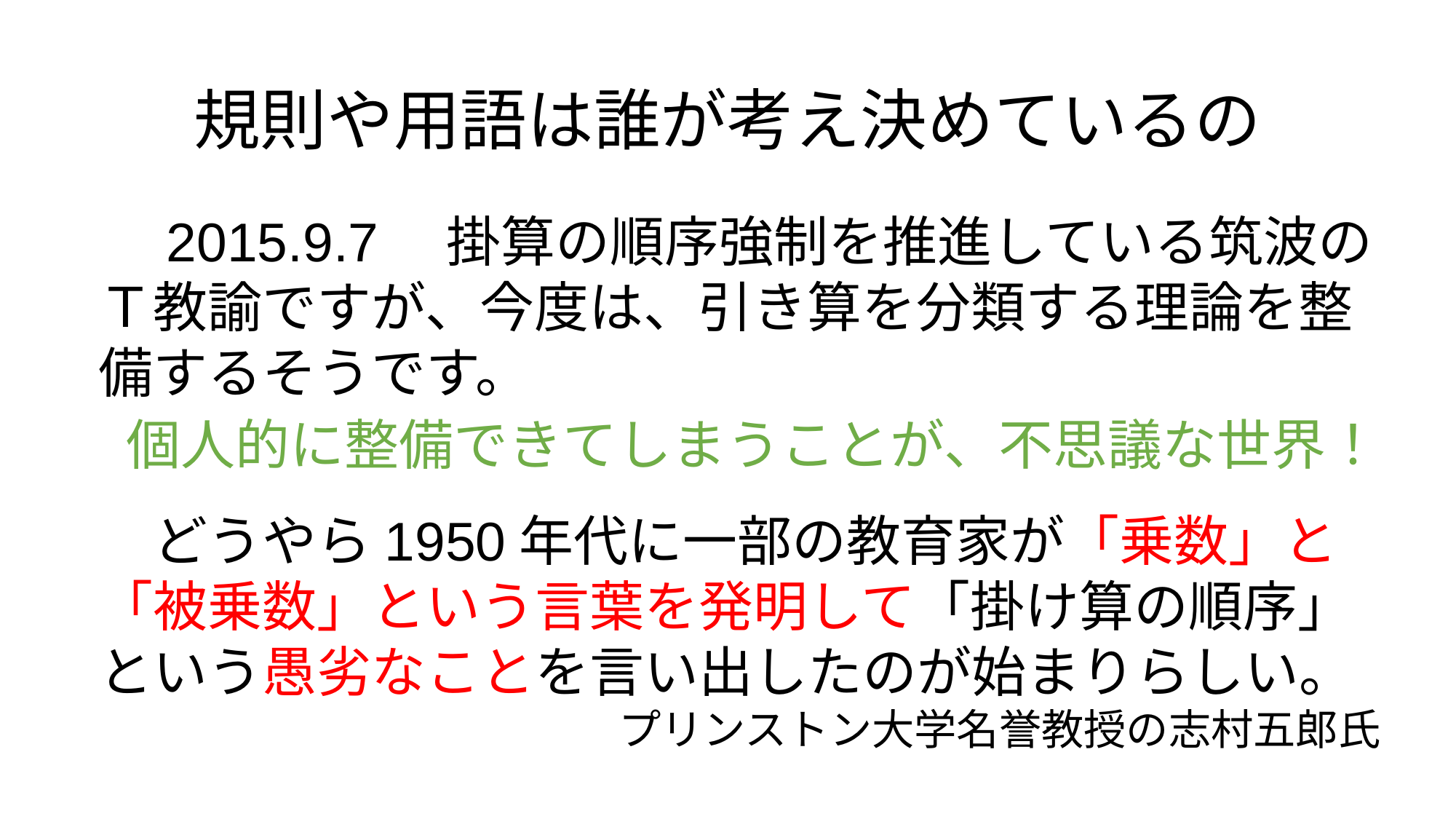

# 規則や用語は誰が考え決めているの
　2015.9.7　掛算の順序強制を推進している筑波のＴ教諭ですが、今度は、引き算を分類する理論を整備するそうです。
個人的に整備できてしまうことが、不思議な世界！
　どうやら1950年代に一部の教育家が「乗数」と「被乗数」という言葉を発明して「掛け算の順序」という愚劣なことを言い出したのが始まりらしい。
プリンストン大学名誉教授の志村五郎氏